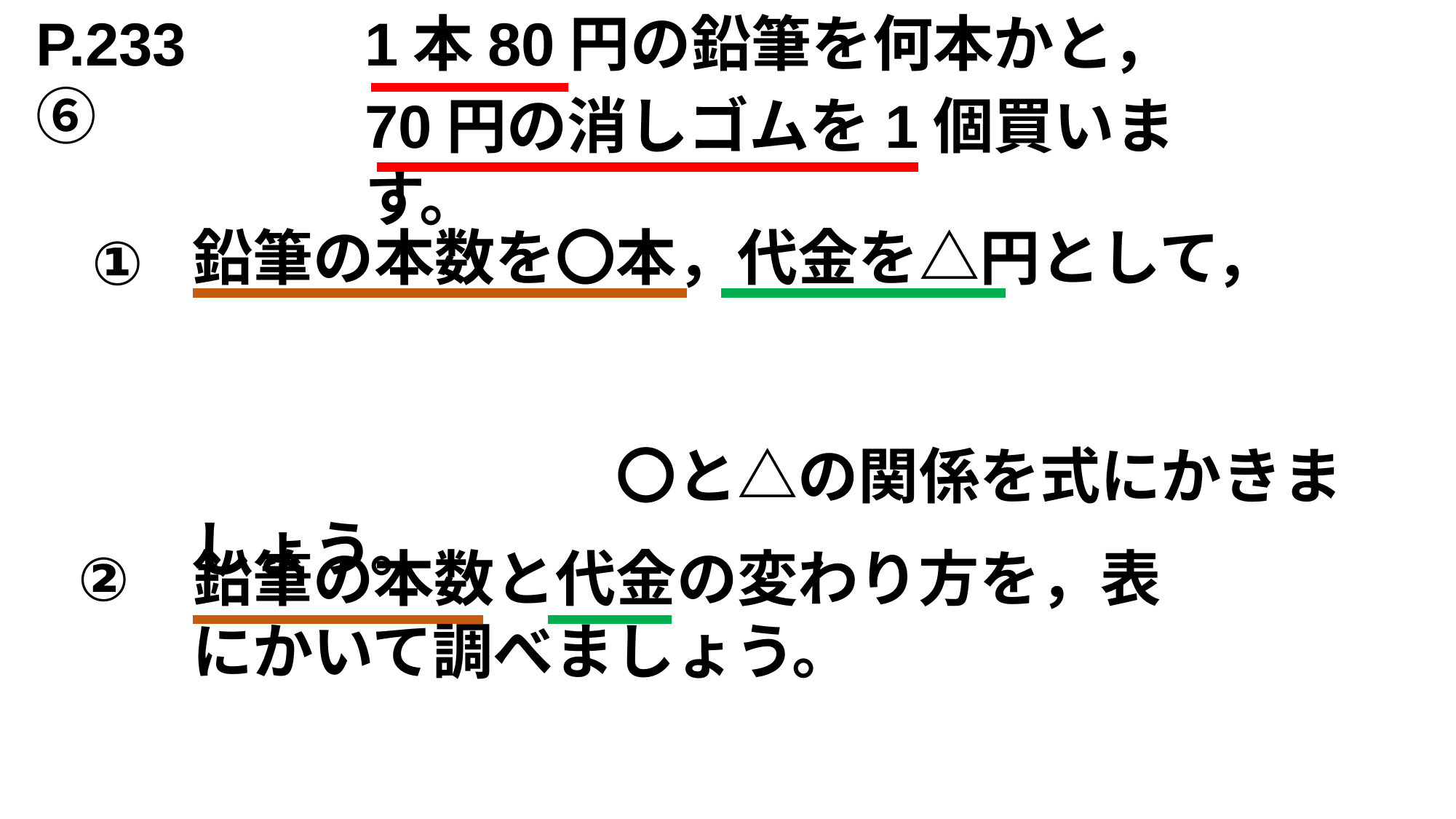

P.233　　⑥
1本80円の鉛筆を何本かと，
70円の消しゴムを1個買います。
鉛筆の本数を〇本，代金を△円として，　　　　　　　　　　　　　　　　　　　　　　　　　　　　　　　　　　　　　　　　　　　　　　〇と△の関係を式にかきましょう。
①
②
鉛筆の本数と代金の変わり方を，表にかいて調べましょう。